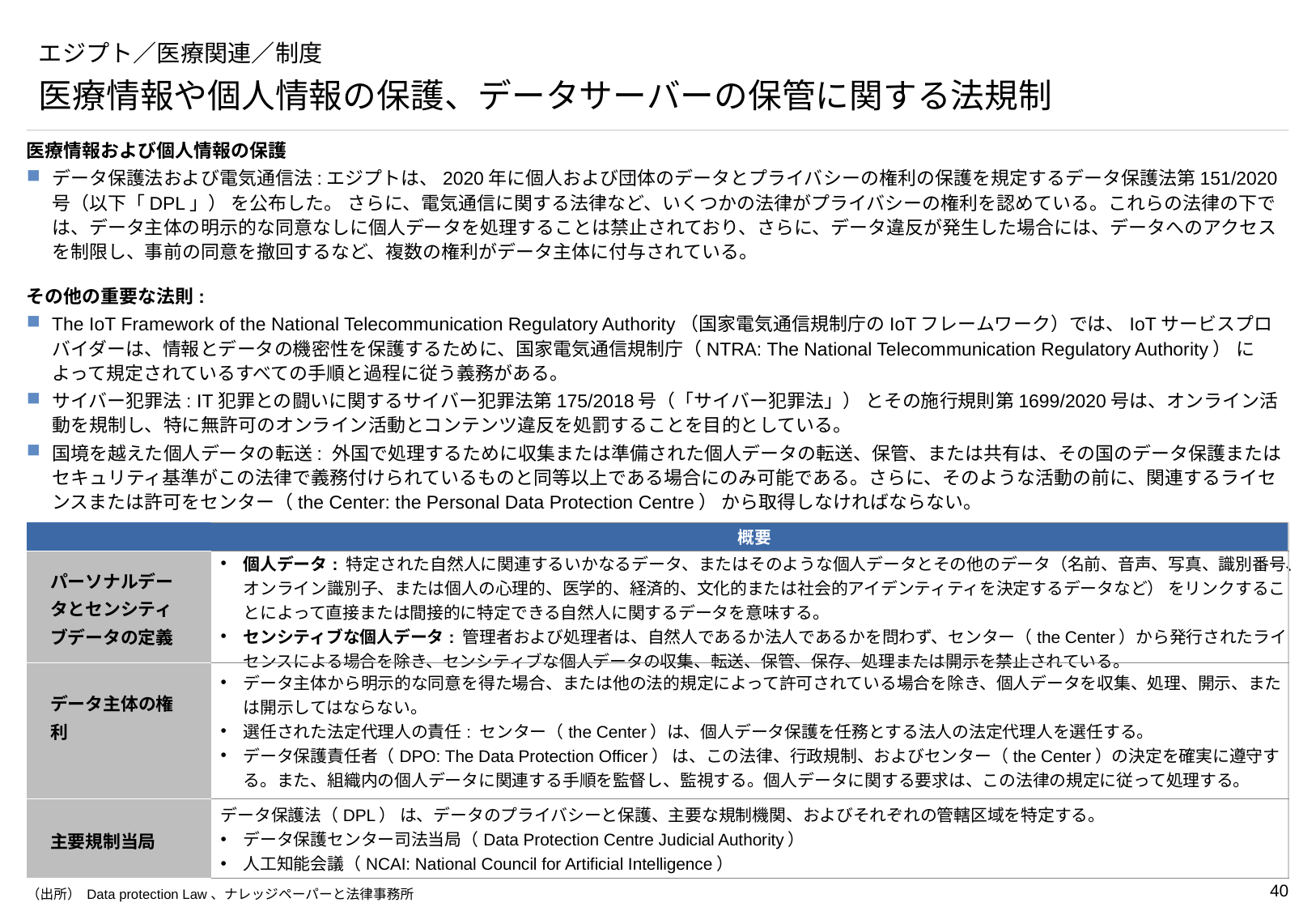

# エジプト／医療関連／制度
医療情報や個人情報の保護、データサーバーの保管に関する法規制
医療情報および個人情報の保護
データ保護法および電気通信法:エジプトは、2020年に個人および団体のデータとプライバシーの権利の保護を規定するデータ保護法第151/2020号（以下「DPL」） を公布した。 さらに、電気通信に関する法律など、いくつかの法律がプライバシーの権利を認めている。これらの法律の下では、データ主体の明示的な同意なしに個人データを処理することは禁止されており、さらに、データ違反が発生した場合には、データへのアクセスを制限し、事前の同意を撤回するなど、複数の権利がデータ主体に付与されている。

その他の重要な法則:
The IoT Framework of the National Telecommunication Regulatory Authority（国家電気通信規制庁のIoTフレームワーク）では、IoTサービスプロバイダーは、情報とデータの機密性を保護するために、国家電気通信規制庁（NTRA: The National Telecommunication Regulatory Authority） によって規定されているすべての手順と過程に従う義務がある。
サイバー犯罪法: IT犯罪との闘いに関するサイバー犯罪法第175/2018号（「サイバー犯罪法」） とその施行規則第1699/2020号は、オンライン活動を規制し、特に無許可のオンライン活動とコンテンツ違反を処罰することを目的としている。
国境を越えた個人データの転送: 外国で処理するために収集または準備された個人データの転送、保管、または共有は、その国のデータ保護またはセキュリティ基準がこの法律で義務付けられているものと同等以上である場合にのみ可能である。さらに、そのような活動の前に、関連するライセンスまたは許可をセンター（the Center: the Personal Data Protection Centre） から取得しなければならない。

|  | 概要 |
| --- | --- |
| パーソナルデータとセンシティブデータの定義 | 個人データ: 特定された自然人に関連するいかなるデータ、またはそのような個人データとその他のデータ（名前、音声、写真、識別番号、オンライン識別子、または個人の心理的、医学的、経済的、文化的または社会的アイデンティティを決定するデータなど） をリンクすることによって直接または間接的に特定できる自然人に関するデータを意味する。 センシティブな個人データ: 管理者および処理者は、自然人であるか法人であるかを問わず、センター（the Center）から発行されたライセンスによる場合を除き、センシティブな個人データの収集、転送、保管、保存、処理または開示を禁止されている。 |
| データ主体の権利 | データ主体から明示的な同意を得た場合、または他の法的規定によって許可されている場合を除き、個人データを収集、処理、開示、または開示してはならない。 選任された法定代理人の責任: センター（the Center）は、個人データ保護を任務とする法人の法定代理人を選任する。 データ保護責任者（DPO: The Data Protection Officer） は、この法律、行政規制、およびセンター（the Center）の決定を確実に遵守する。また、組織内の個人データに関連する手順を監督し、監視する。個人データに関する要求は、この法律の規定に従って処理する。 |
| 主要規制当局 | データ保護法（DPL） は、データのプライバシーと保護、主要な規制機関、およびそれぞれの管轄区域を特定する。 データ保護センター司法当局（Data Protection Centre Judicial Authority） 人工知能会議（NCAI: National Council for Artificial Intelligence） |
（出所） Data protection Law、ナレッジペーパーと法律事務所